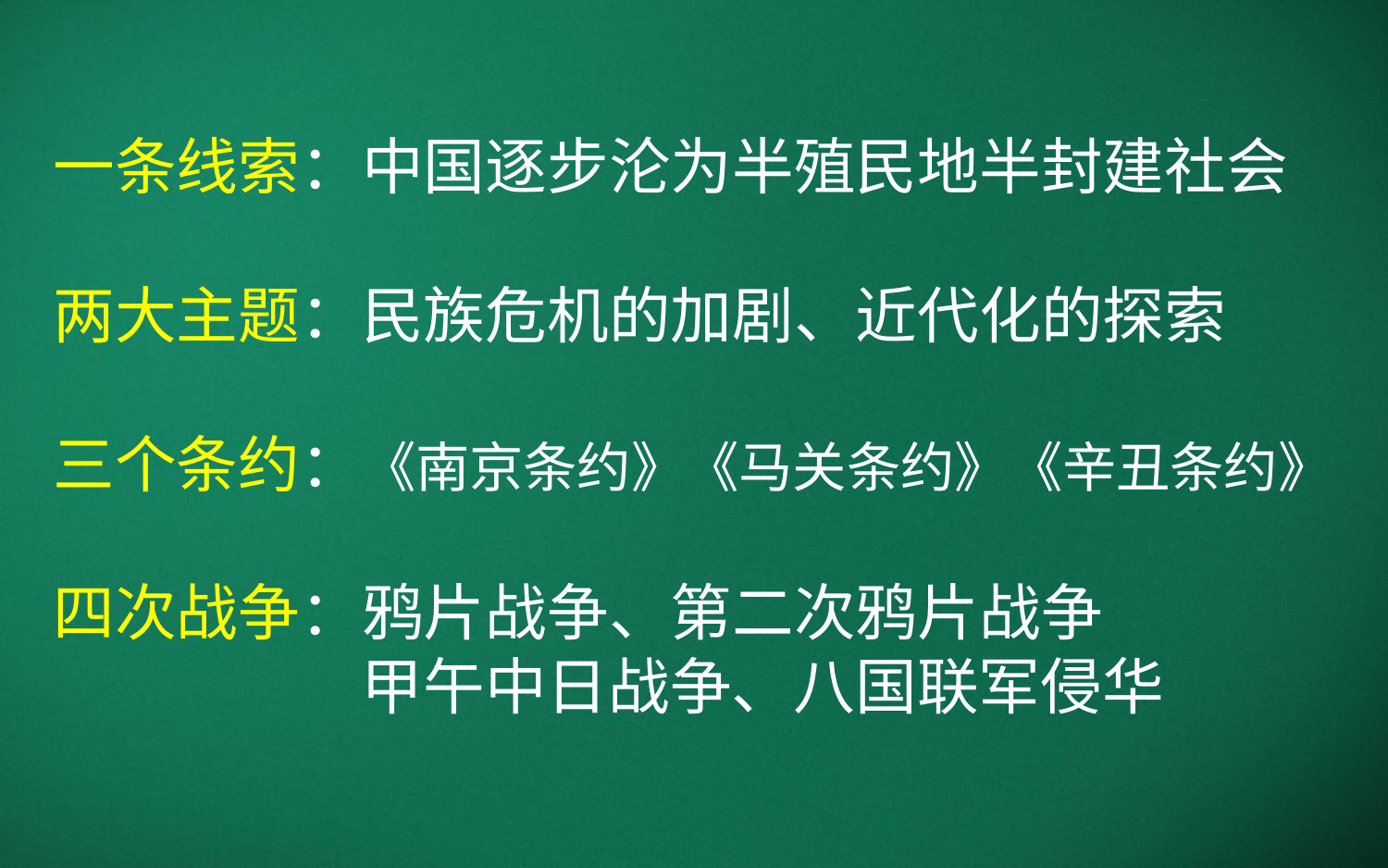

一条线索：中国逐步沦为半殖民地半封建社会
两大主题：民族危机的加剧、近代化的探索
三个条约：《南京条约》《马关条约》《辛丑条约》
四次战争：鸦片战争、第二次鸦片战争
甲午中日战争、八国联军侵华